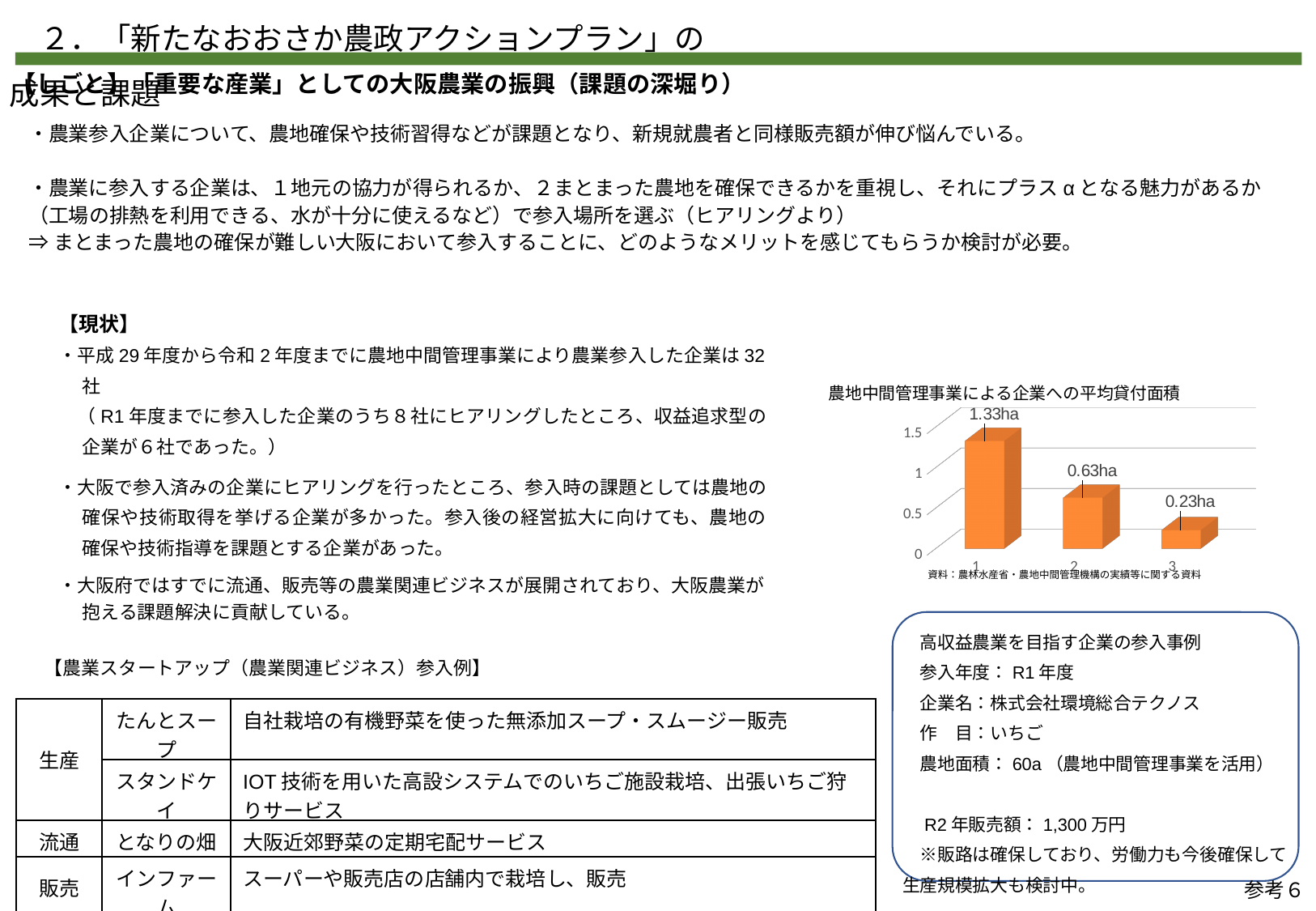

２．「新たなおおさか農政アクションプラン」の成果と課題

【しごと】「重要な産業」としての大阪農業の振興（課題の深堀り）
・農業参入企業について、農地確保や技術習得などが課題となり、新規就農者と同様販売額が伸び悩んでいる。

・農業に参入する企業は、１地元の協力が得られるか、２まとまった農地を確保できるかを重視し、それにプラスαとなる魅力があるか（工場の排熱を利用できる、水が十分に使えるなど）で参入場所を選ぶ（ヒアリングより）
⇒まとまった農地の確保が難しい大阪において参入することに、どのようなメリットを感じてもらうか検討が必要。
【現状】
・平成29年度から令和2年度までに農地中間管理事業により農業参入した企業は32社
　（R1年度までに参入した企業のうち８社にヒアリングしたところ、収益追求型の企業が６社であった。）
・大阪で参入済みの企業にヒアリングを行ったところ、参入時の課題としては農地の確保や技術取得を挙げる企業が多かった。参入後の経営拡大に向けても、農地の確保や技術指導を課題とする企業があった。
・大阪府ではすでに流通、販売等の農業関連ビジネスが展開されており、大阪農業が抱える課題解決に貢献している。

農地中間管理事業による企業への平均貸付面積

[unsupported chart]

資料：農林水産省・農地中間管理機構の実績等に関する資料
　高収益農業を目指す企業の参入事例
　参入年度：R1年度
　企業名：株式会社環境総合テクノス
　作　目：いちご
　農地面積：60a（農地中間管理事業を活用）
　R2年販売額：1,300万円
　※販路は確保しており、労働力も今後確保して生産規模拡大も検討中。

【農業スタートアップ（農業関連ビジネス）参入例】

| 生産 | たんとスープ | 自社栽培の有機野菜を使った無添加スープ・スムージー販売 |
| --- | --- | --- |
|  | スタンドケイ | IOT技術を用いた高設システムでのいちご施設栽培、出張いちご狩りサービス |
| 流通 | となりの畑 | 大阪近郊野菜の定期宅配サービス |
| 販売 | インファーム | スーパーや販売店の店舗内で栽培し、販売 |
| その他 | ジャスナ農園 | 室内型水耕農園、屋外型土耕農園による都市型レンタル農園 |
参考６